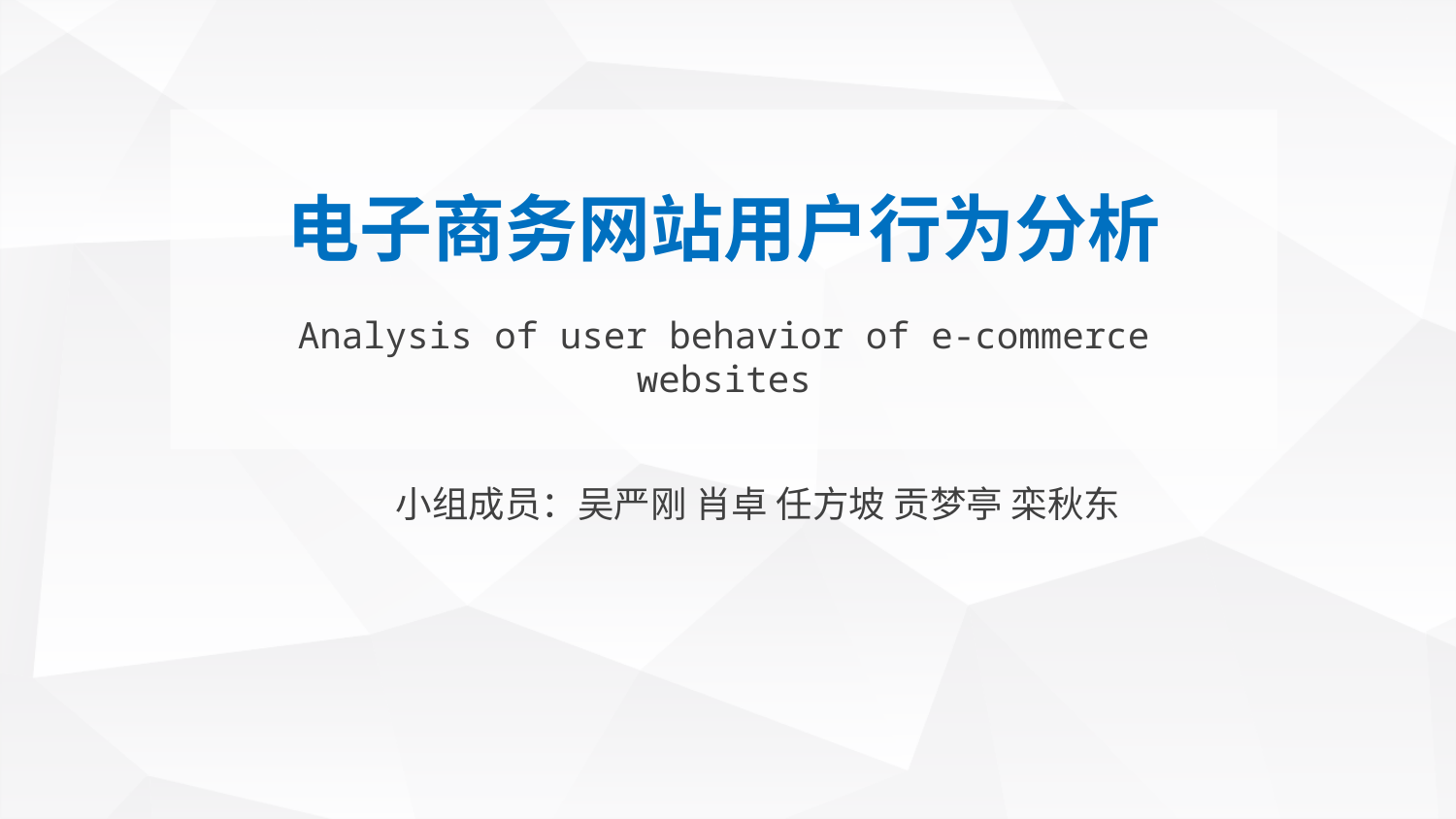

电子商务网站用户行为分析

Analysis of user behavior of e-commerce websites
小组成员：吴严刚 肖卓 任方坡 贡梦亭 栾秋东